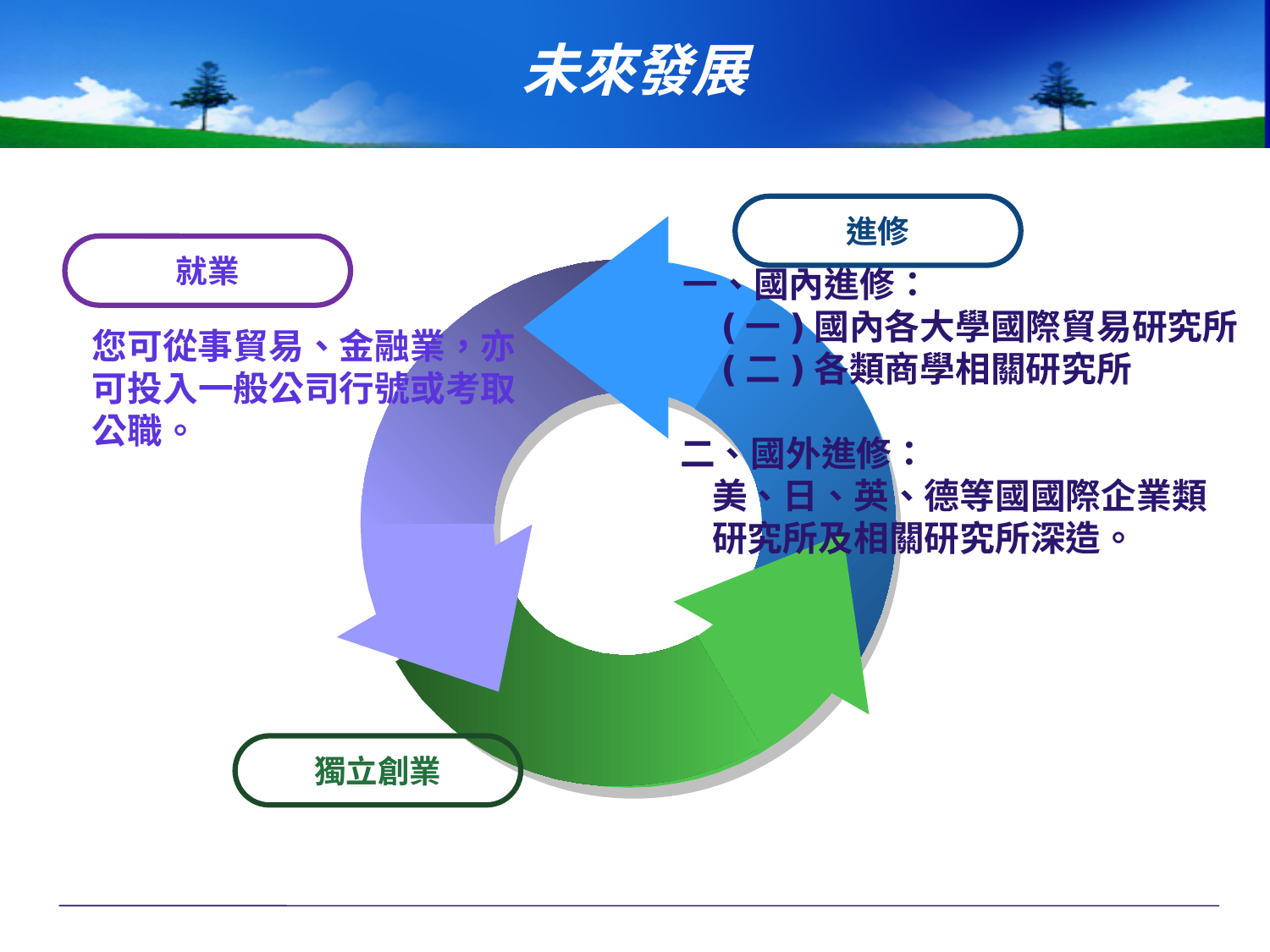

# 未來發展
進修

就業
　一、國內進修：
      (一)國內各大學國際貿易研究所
      (二)各類商學相關研究所

   二、國外進修：
       美、日、英、德等國國際企業類
       研究所及相關研究所深造。
您可從事貿易、金融業，亦可投入一般公司行號或考取公職。
獨立創業